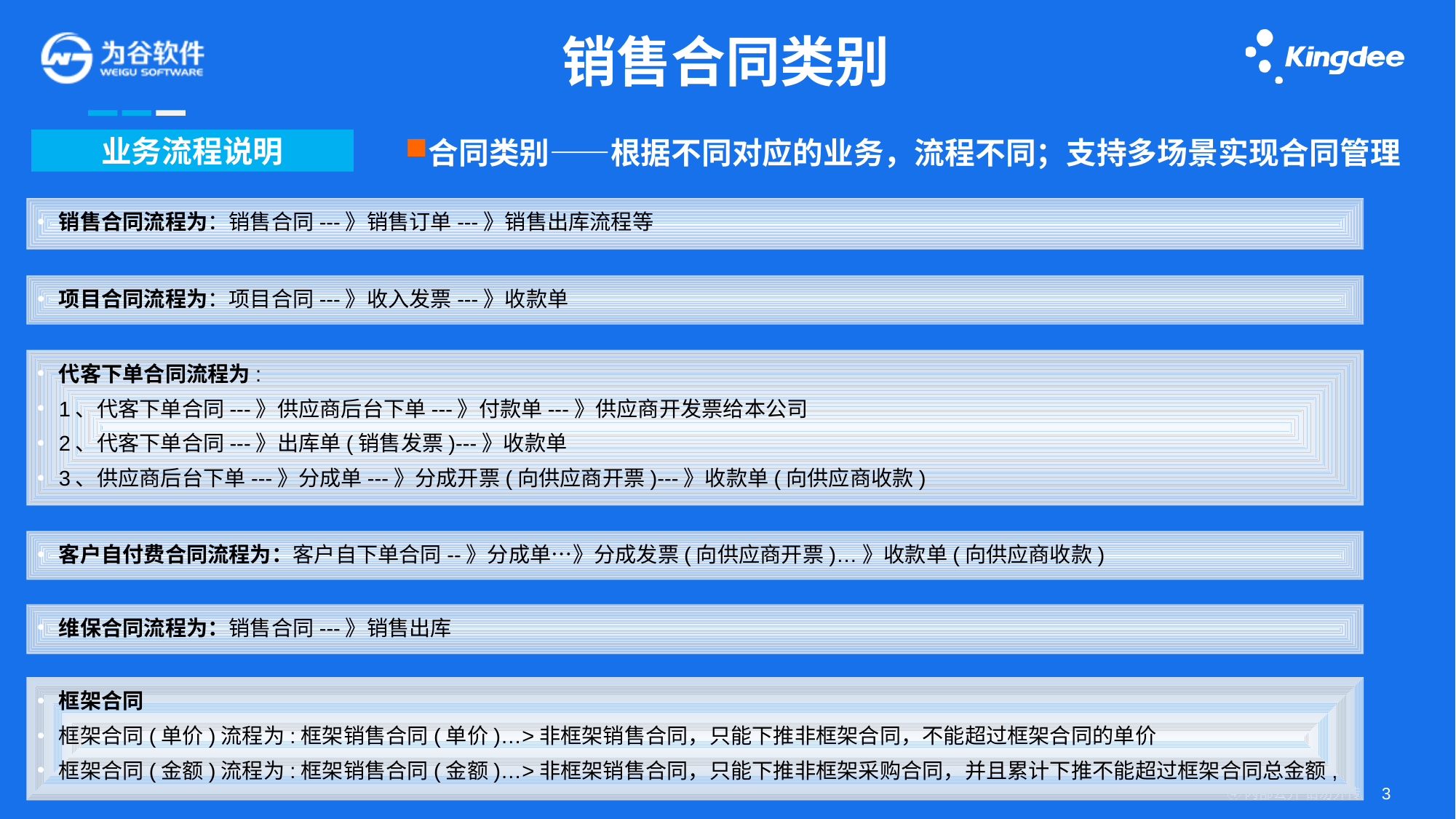

销售合同类别
合同类别——根据不同对应的业务，流程不同；支持多场景实现合同管理

业务流程说明
销售合同流程为：销售合同---》销售订单---》销售出库流程等

项目合同流程为：项目合同---》收入发票---》收款单
代客下单合同流程为:
1、代客下单合同---》供应商后台下单---》付款单---》供应商开发票给本公司
2、代客下单合同---》出库单(销售发票)---》收款单
3、供应商后台下单---》分成单---》分成开票(向供应商开票)---》收款单(向供应商收款)
客户自付费合同流程为：客户自下单合同--》分成单…》分成发票(向供应商开票)…》收款单(向供应商收款)
维保合同流程为：销售合同---》销售出库
框架合同
框架合同(单价)流程为:框架销售合同(单价)…>非框架销售合同，只能下推非框架合同，不能超过框架合同的单价
框架合同(金额)流程为:框架销售合同(金额)…>非框架销售合同，只能下推非框架采购合同，并且累计下推不能超过框架合同总金额,